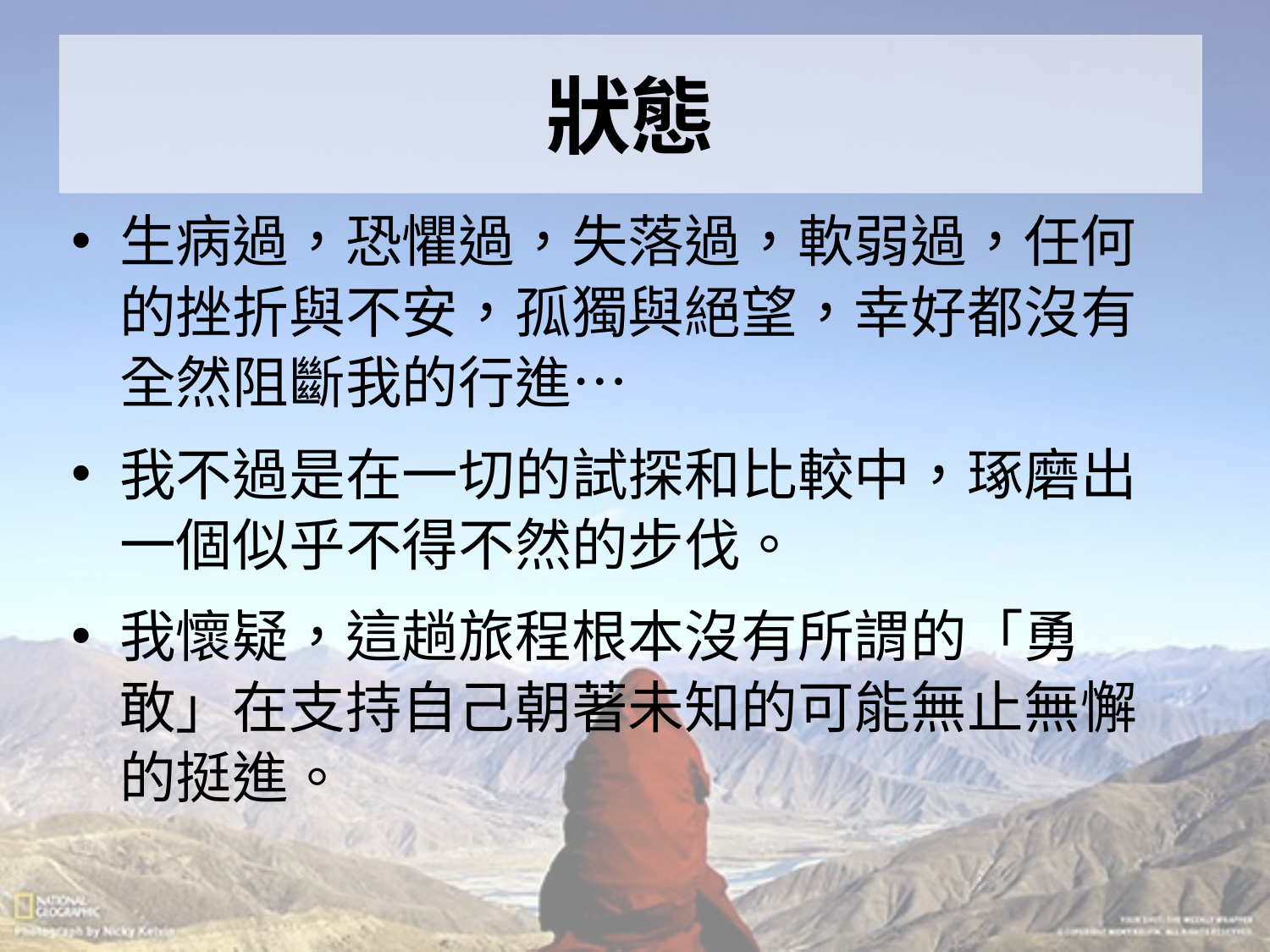

狀態
生病過，恐懼過，失落過，軟弱過，任何的挫折與不安，孤獨與絕望，幸好都沒有全然阻斷我的行進…
我不過是在一切的試探和比較中，琢磨出一個似乎不得不然的步伐。
我懷疑，這趟旅程根本沒有所謂的「勇敢」在支持自己朝著未知的可能無止無懈的挺進。